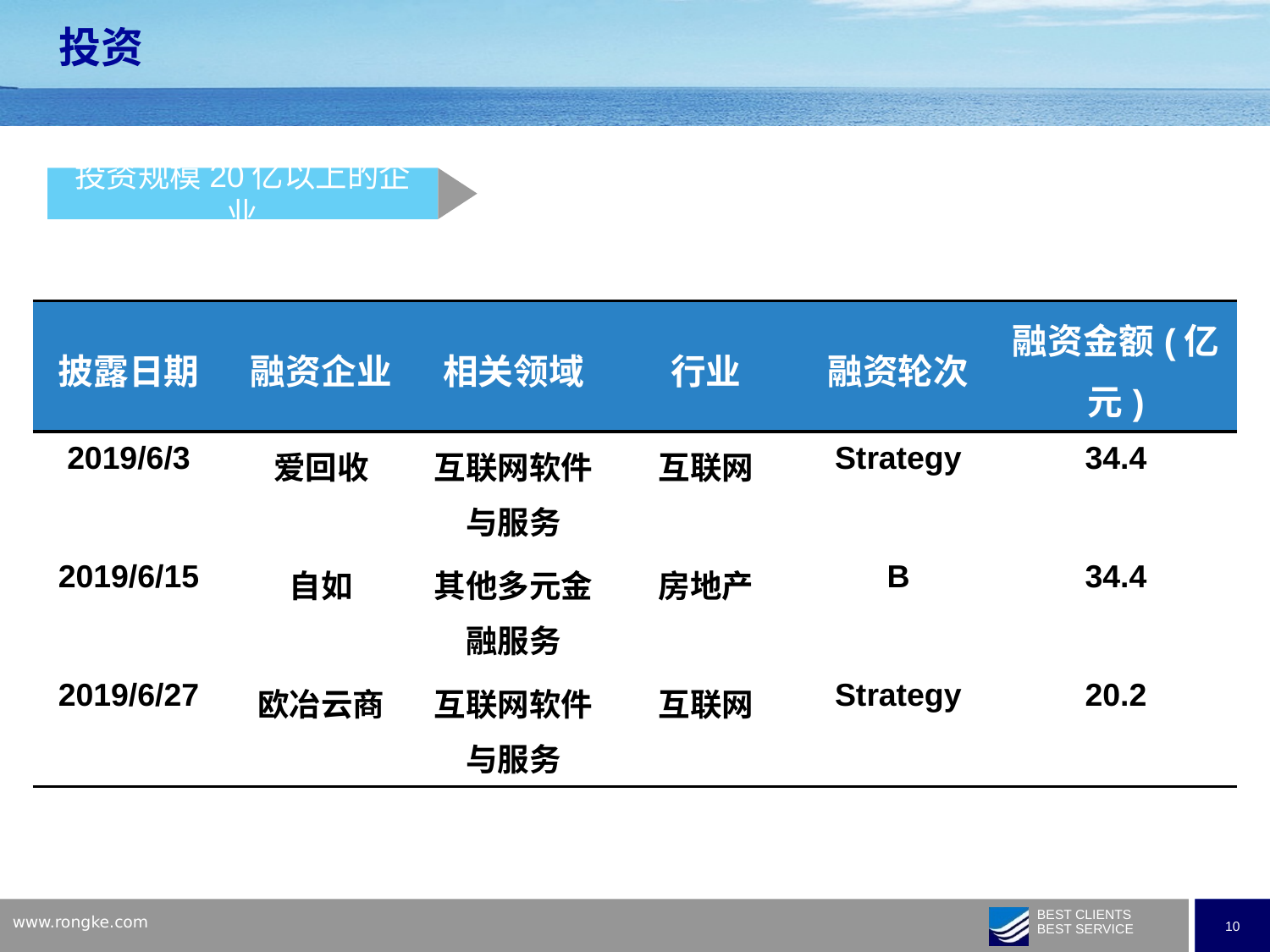

投资
投资规模20亿以上的企业

| 披露日期 | 融资企业 | 相关领域 | 行业 | 融资轮次 | 融资金额(亿元) |
| --- | --- | --- | --- | --- | --- |
| 2019/6/3 | 爱回收 | 互联网软件与服务 | 互联网 | Strategy | 34.4 |
| 2019/6/15 | 自如 | 其他多元金融服务 | 房地产 | B | 34.4 |
| 2019/6/27 | 欧冶云商 | 互联网软件与服务 | 互联网 | Strategy | 20.2 |